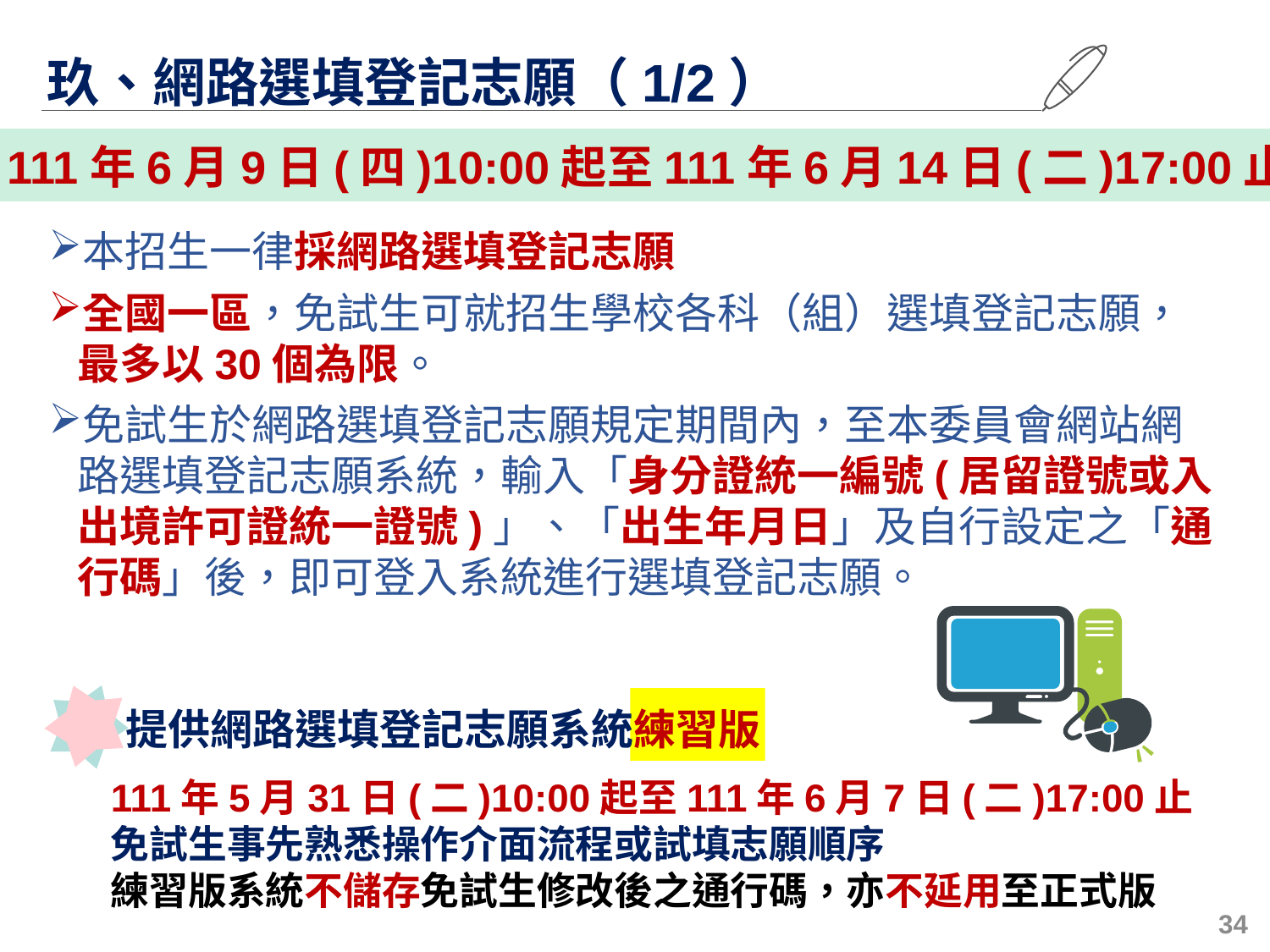

玖、網路選填登記志願（1/2）

111年6月9日(四)10:00起至111年6月14日(二)17:00止
本招生一律採網路選填登記志願
全國一區，免試生可就招生學校各科（組）選填登記志願，
   最多以30個為限。
免試生於網路選填登記志願規定期間內，至本委員會網站網
   路選填登記志願系統，輸入「身分證統一編號(居留證號或入
   出境許可證統一證號)」、「出生年月日」及自行設定之「通
   行碼」後，即可登入系統進行選填登記志願。

提供網路選填登記志願系統練習版
111年5月31日(二)10:00起至111年6月7日(二)17:00止
免試生事先熟悉操作介面流程或試填志願順序
練習版系統不儲存免試生修改後之通行碼，亦不延用至正式版
34